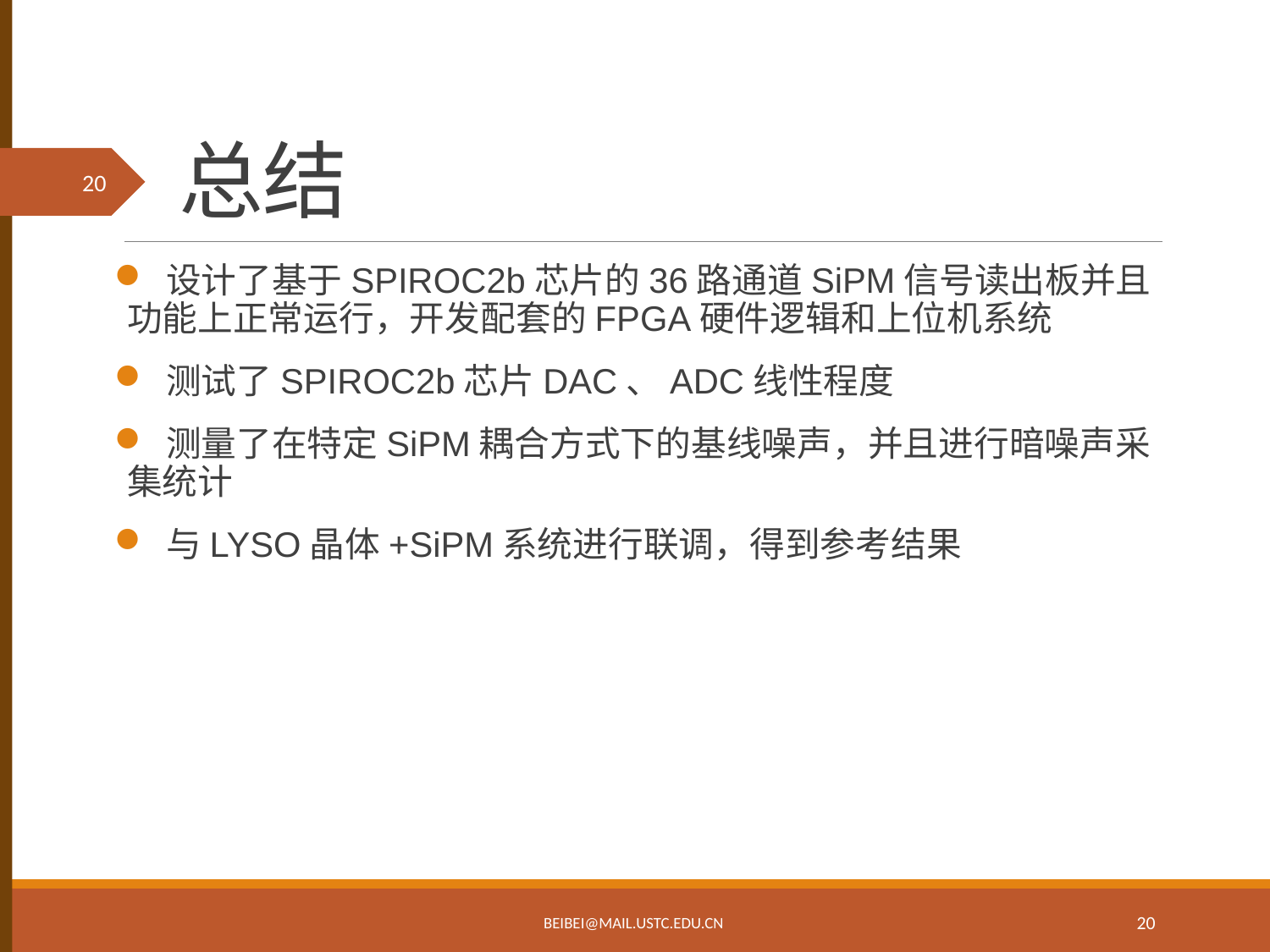

# 总结
 设计了基于SPIROC2b芯片的36路通道SiPM信号读出板并且功能上正常运行，开发配套的FPGA硬件逻辑和上位机系统
 测试了SPIROC2b芯片DAC、ADC线性程度
 测量了在特定SiPM耦合方式下的基线噪声，并且进行暗噪声采集统计
 与LYSO晶体+SiPM系统进行联调，得到参考结果
BEIBEI@MAIL.USTC.EDU.CN
20